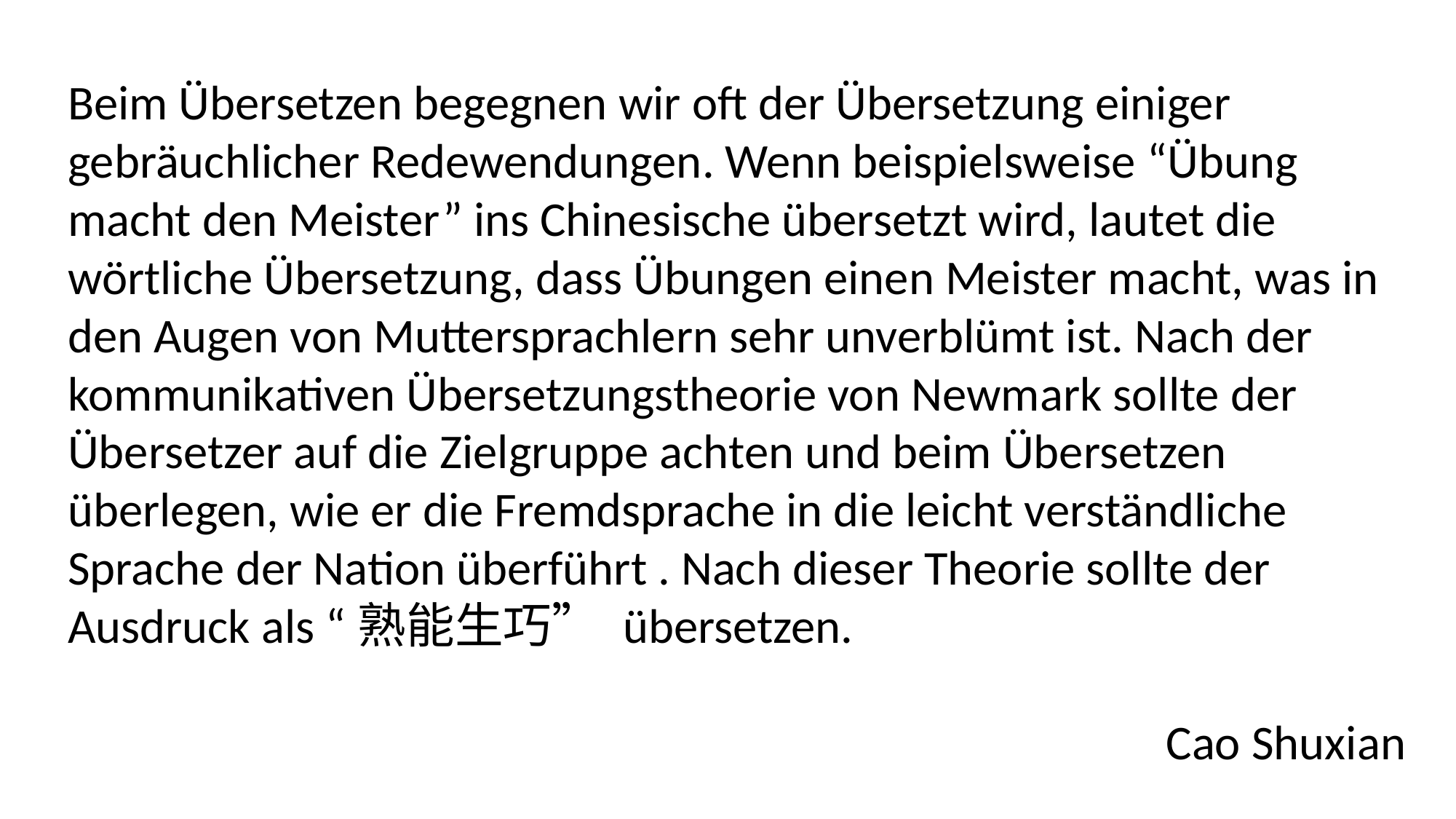

Beim Übersetzen begegnen wir oft der Übersetzung einiger gebräuchlicher Redewendungen. Wenn beispielsweise “Übung macht den Meister” ins Chinesische übersetzt wird, lautet die wörtliche Übersetzung, dass Übungen einen Meister macht, was in den Augen von Muttersprachlern sehr unverblümt ist. Nach der kommunikativen Übersetzungstheorie von Newmark sollte der Übersetzer auf die Zielgruppe achten und beim Übersetzen überlegen, wie er die Fremdsprache in die leicht verständliche Sprache der Nation überführt . Nach dieser Theorie sollte der Ausdruck als “熟能生巧” übersetzen.

Cao Shuxian